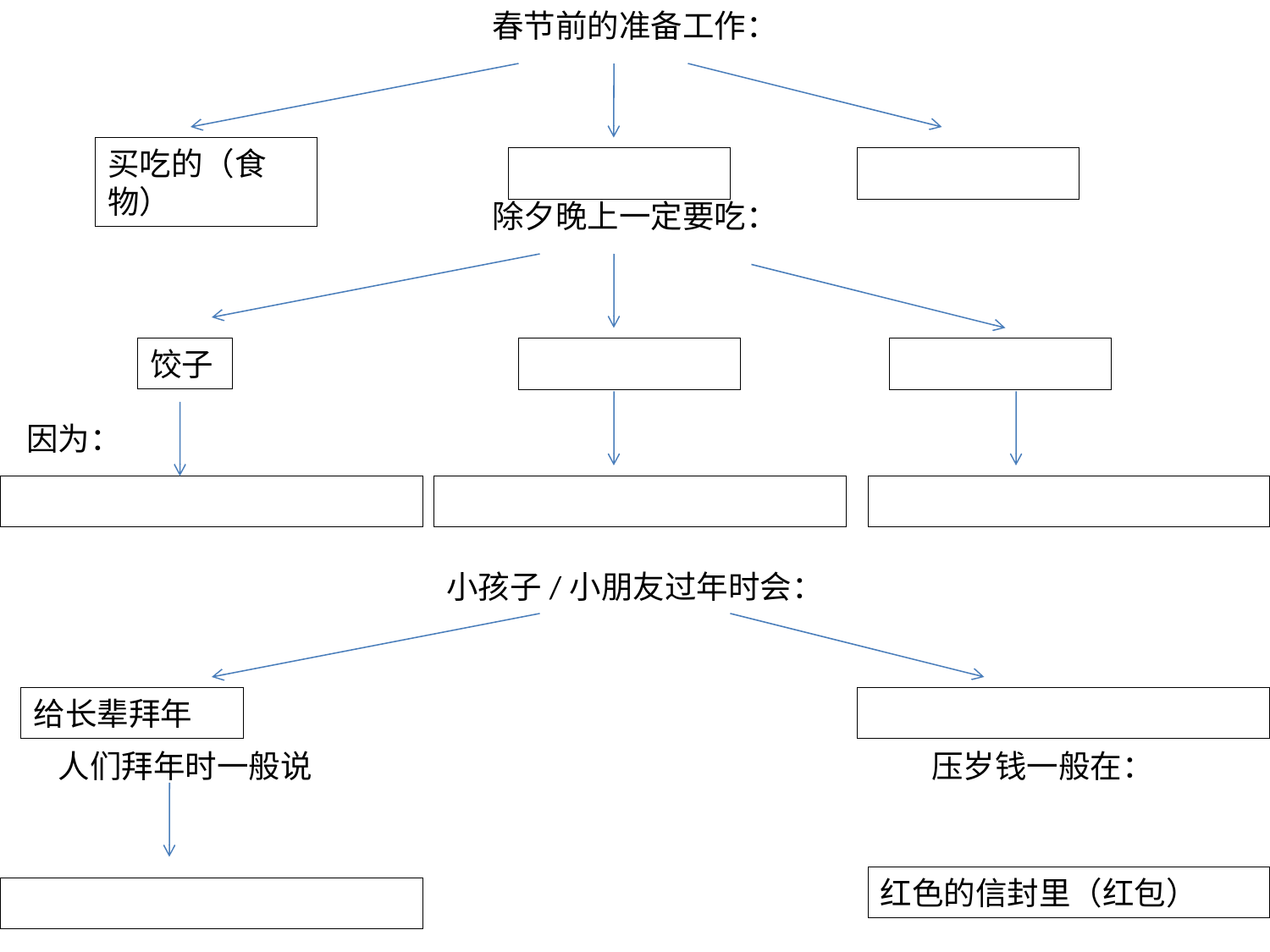

春节前的准备工作：
买吃的（食物）

除夕晚上一定要吃：
饺子

因为：

小孩子/小朋友过年时会：
给长辈拜年

人们拜年时一般说
压岁钱一般在：
红色的信封里（红包）